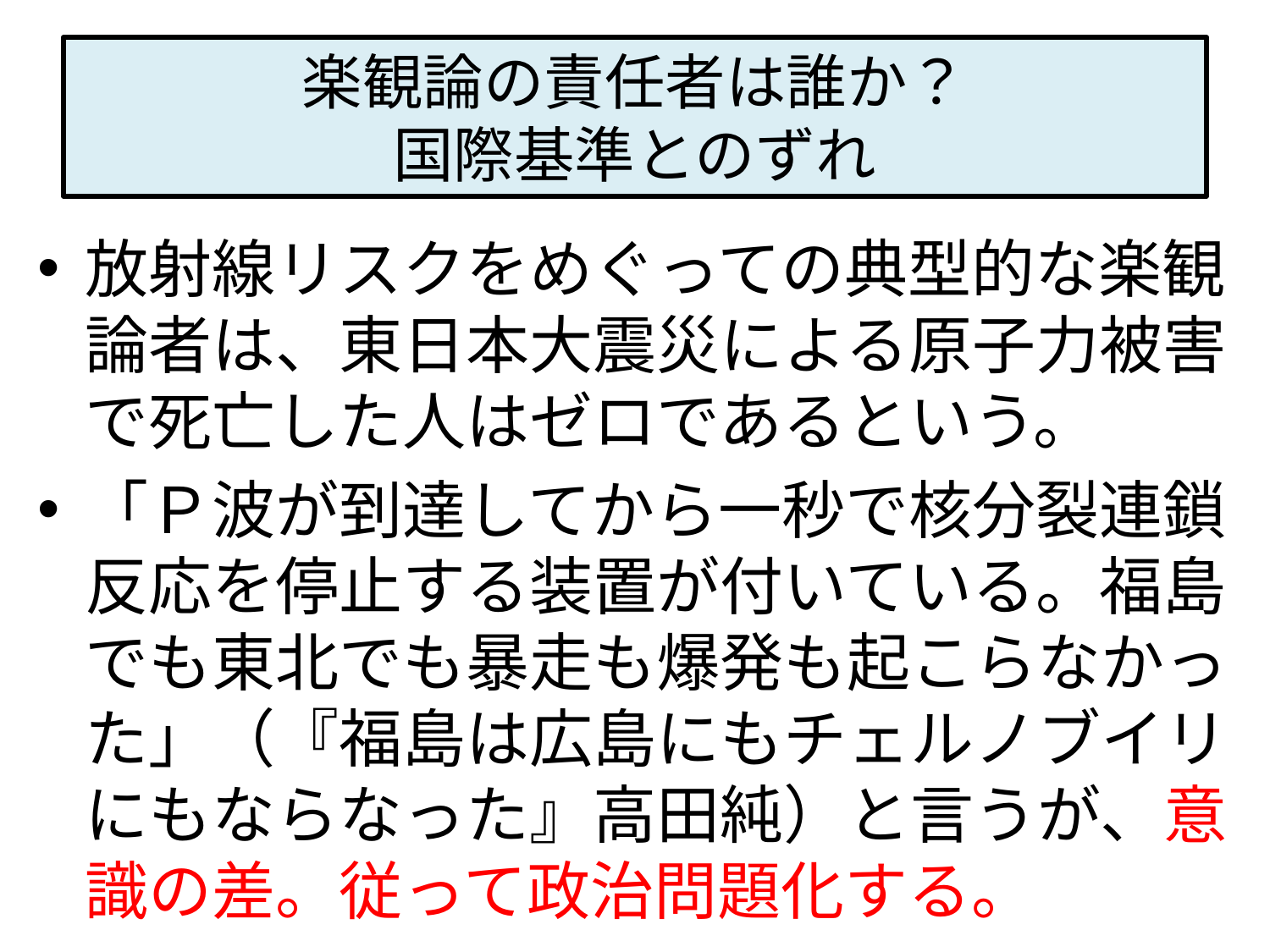

# 楽観論の責任者は誰か？ 国際基準とのずれ
放射線リスクをめぐっての典型的な楽観論者は、東日本大震災による原子力被害で死亡した人はゼロであるという。
「Ｐ波が到達してから一秒で核分裂連鎖反応を停止する装置が付いている。福島でも東北でも暴走も爆発も起こらなかった」（『福島は広島にもチェルノブイリにもならなった』高田純）と言うが、意識の差。従って政治問題化する。